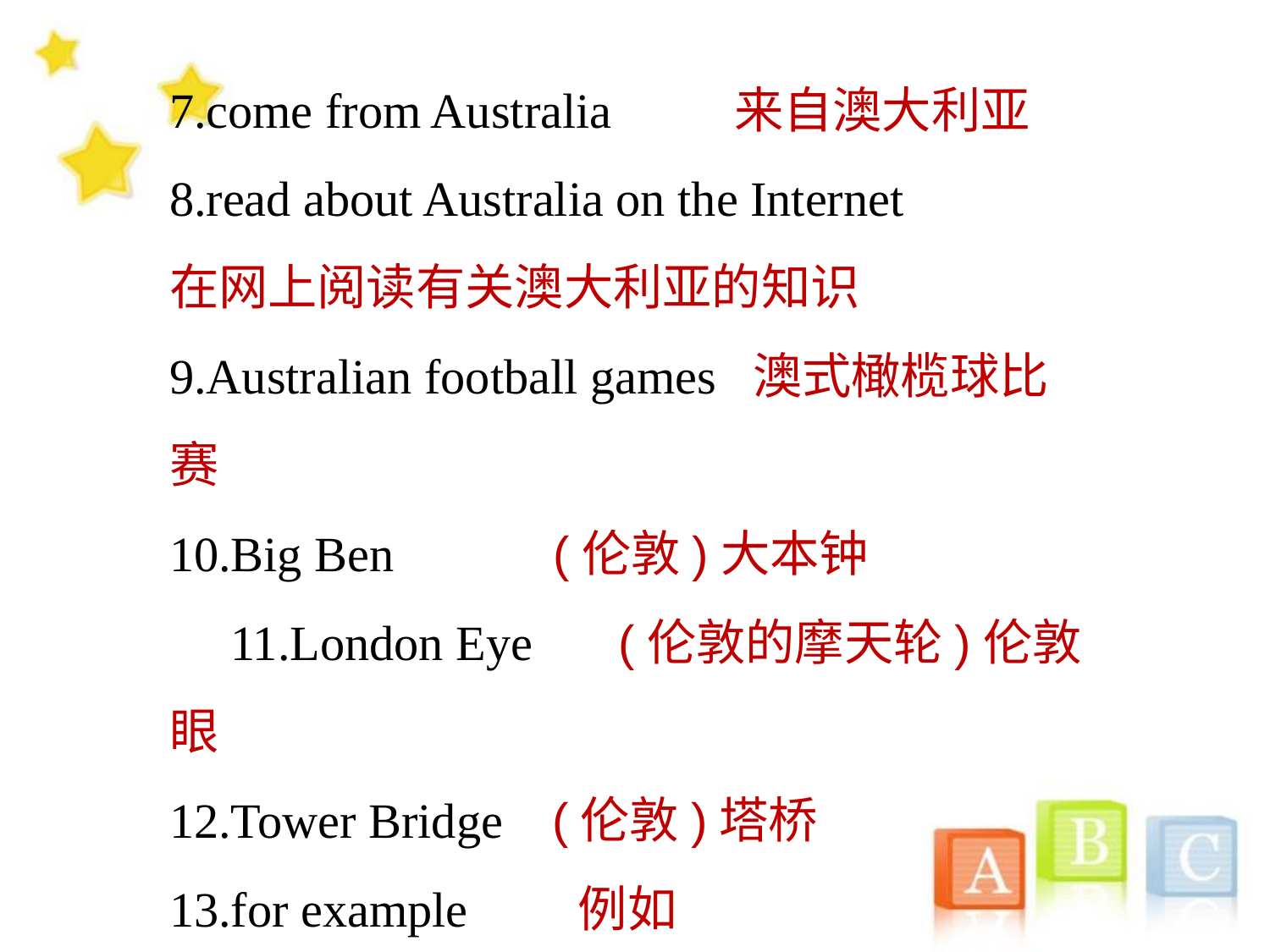

7.come from Australia         来自澳大利亚
8.read about Australia on the Internet
在网上阅读有关澳大利亚的知识
9.Australian football games  澳式橄榄球比赛
10.Big Ben             (伦敦)大本钟  　　　　　11.London Eye       (伦敦的摩天轮)伦敦眼
12.Tower Bridge    (伦敦)塔桥  　　　　　13.for example        例如